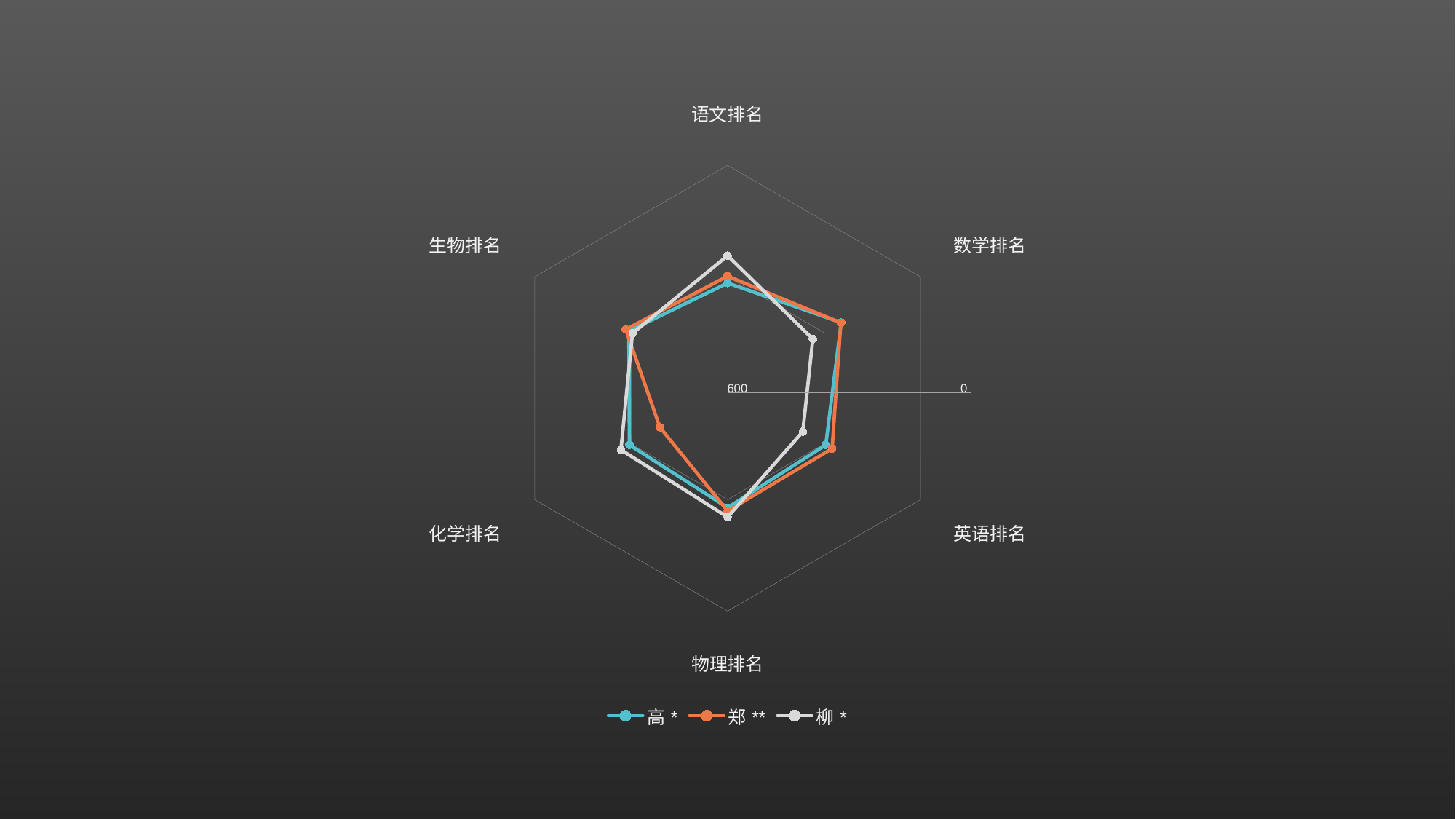

### Chart

| Category | 高* | 郑** | 柳* |
|---|---|---|---|
| 语文排名 | 472.0 | 503.0 | 595.0 |
| 数学排名 | 589.0 | 587.0 | 442.0 |
| 英语排名 | 509.0 | 542.0 | 390.0 |
| 物理排名 | 536.0 | 551.0 | 578.0 |
| 化学排名 | 509.0 | 351.0 | 553.0 |
| 生物排名 | 512.0 | 528.0 | 493.0 |
600
0